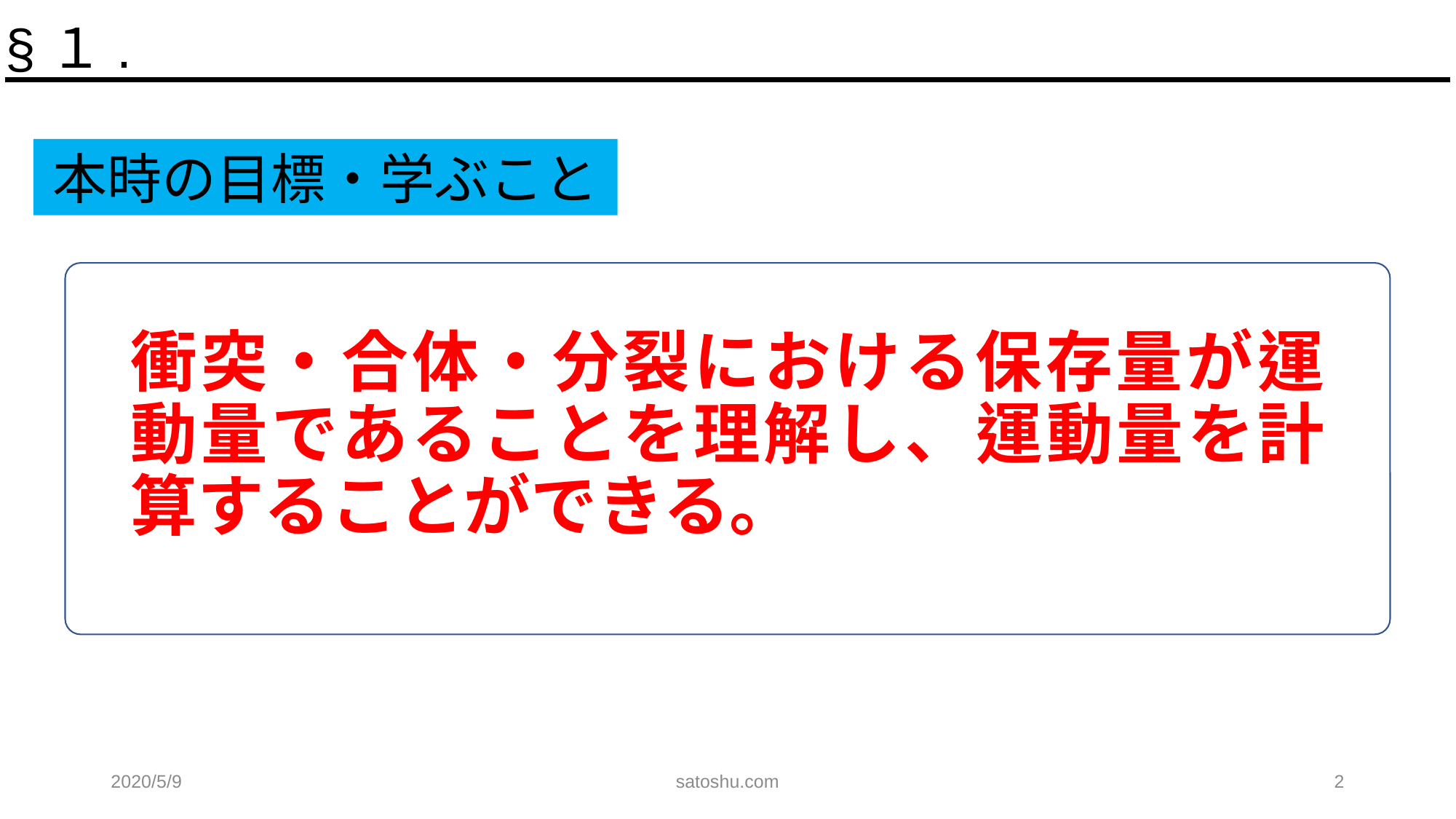

§１.
本時の目標・学ぶこと

衝突・合体・分裂における保存量が運動量であることを理解し、運動量を計算することができる。
2020/5/9
satoshu.com
2